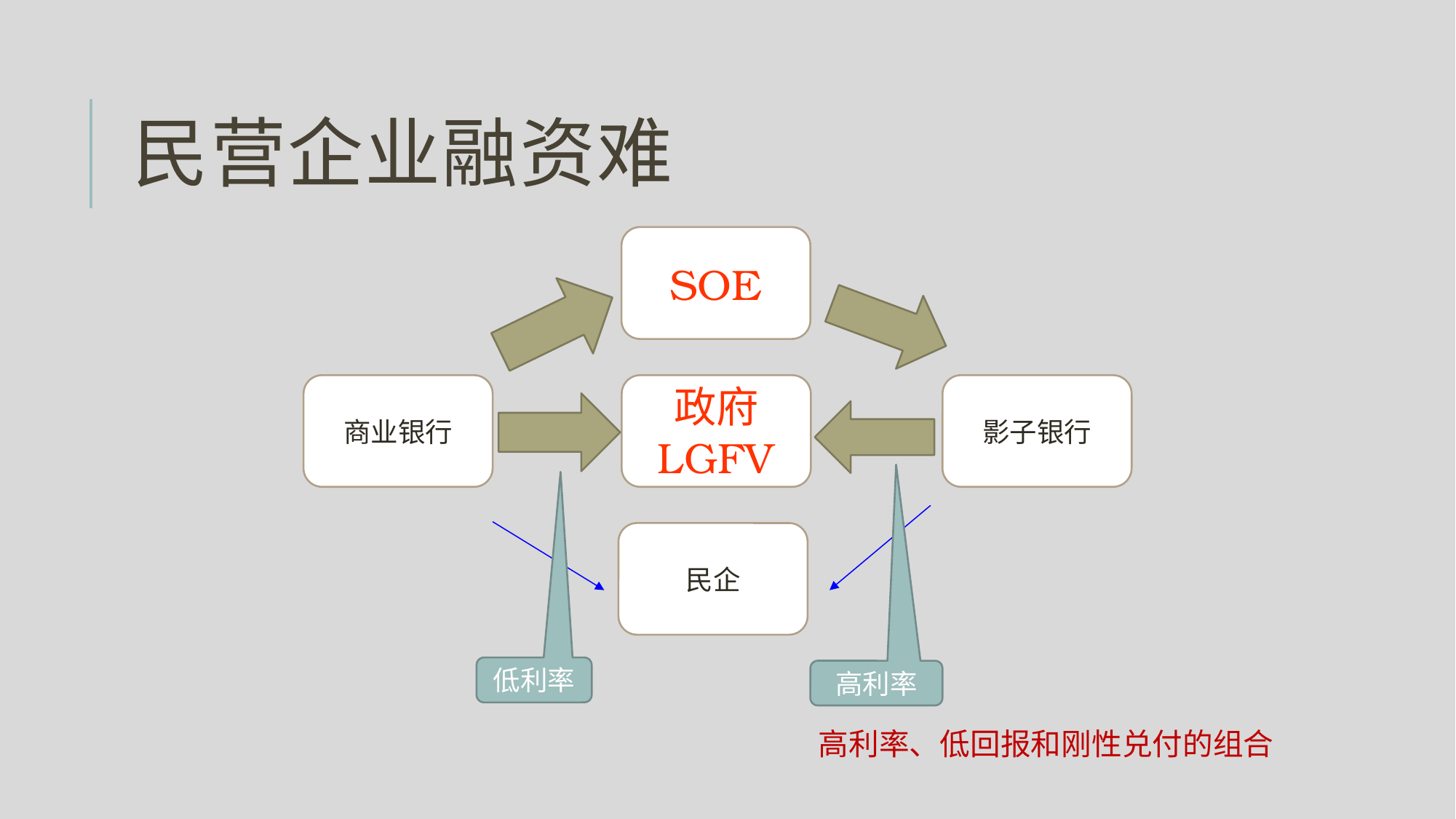

# 民营企业融资难
SOE

商业银行
政府
LGFV
影子银行

民企
低利率
高利率
高利率、低回报和刚性兑付的组合